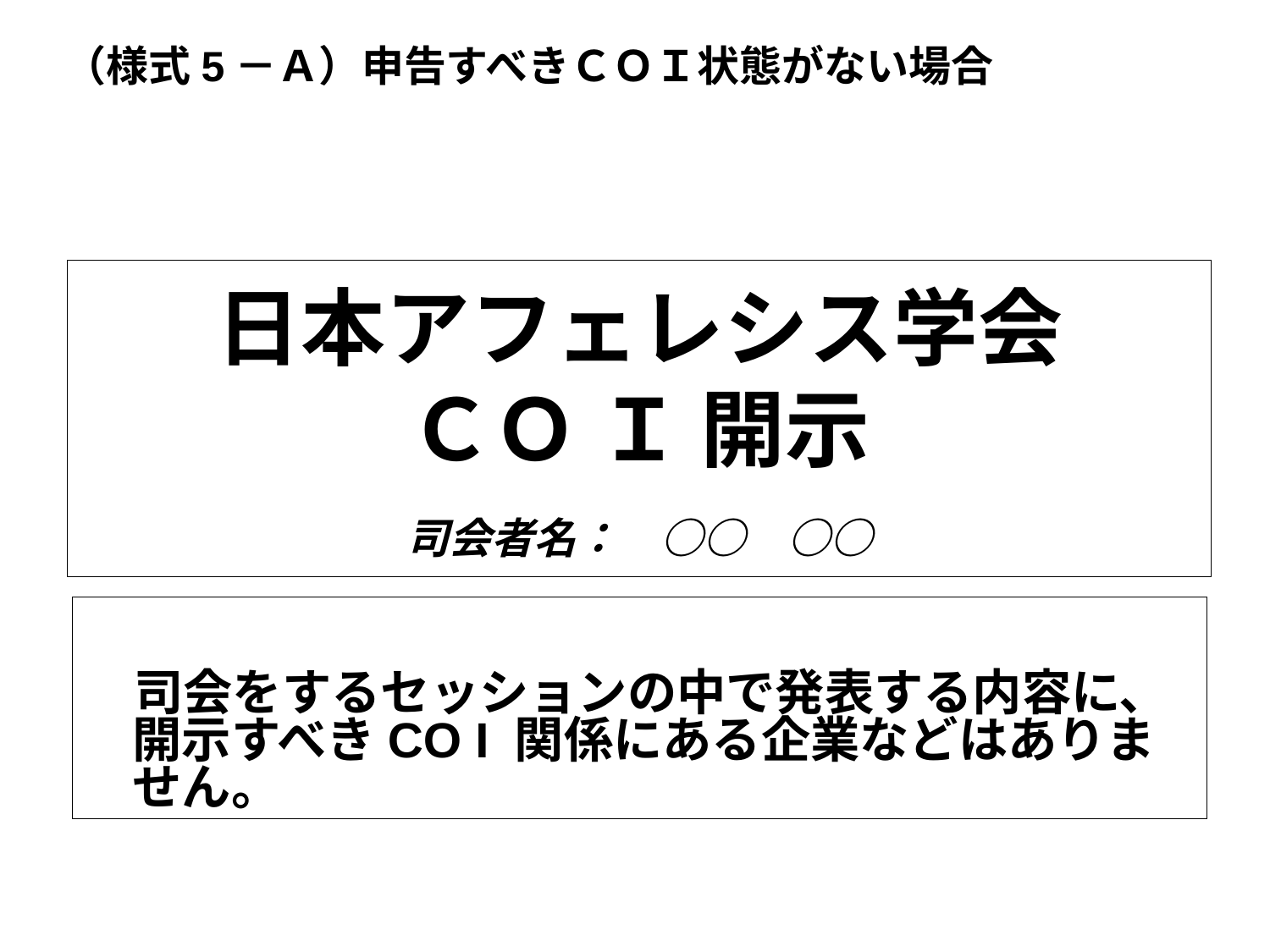

（様式5－Ａ）申告すべきＣＯＩ状態がない場合

# 日本アフェレシス学会 ＣＯ Ｉ 開示 　 司会者名：　○○　○○

　司会をするセッションの中で発表する内容に、開示すべきCO I 関係にある企業などはありません。